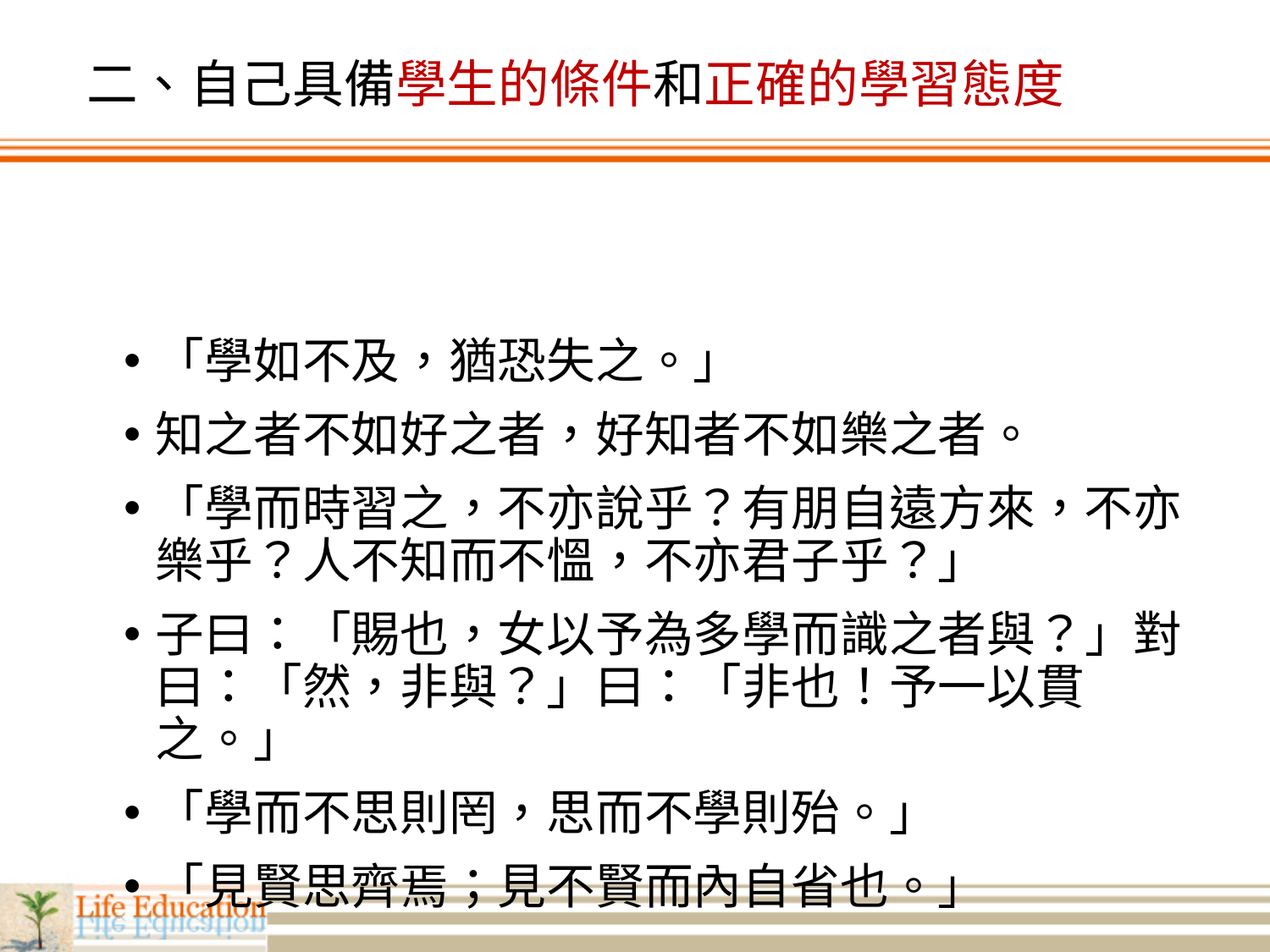

# 二、自己具備學生的條件和正確的學習態度
「學如不及，猶恐失之。」
知之者不如好之者，好知者不如樂之者。
「學而時習之，不亦說乎？有朋自遠方來，不亦樂乎？人不知而不慍，不亦君子乎？」
子曰：「賜也，女以予為多學而識之者與？」對曰：「然，非與？」曰：「非也！予一以貫之。」
「學而不思則罔，思而不學則殆。」
「見賢思齊焉；見不賢而內自省也。」